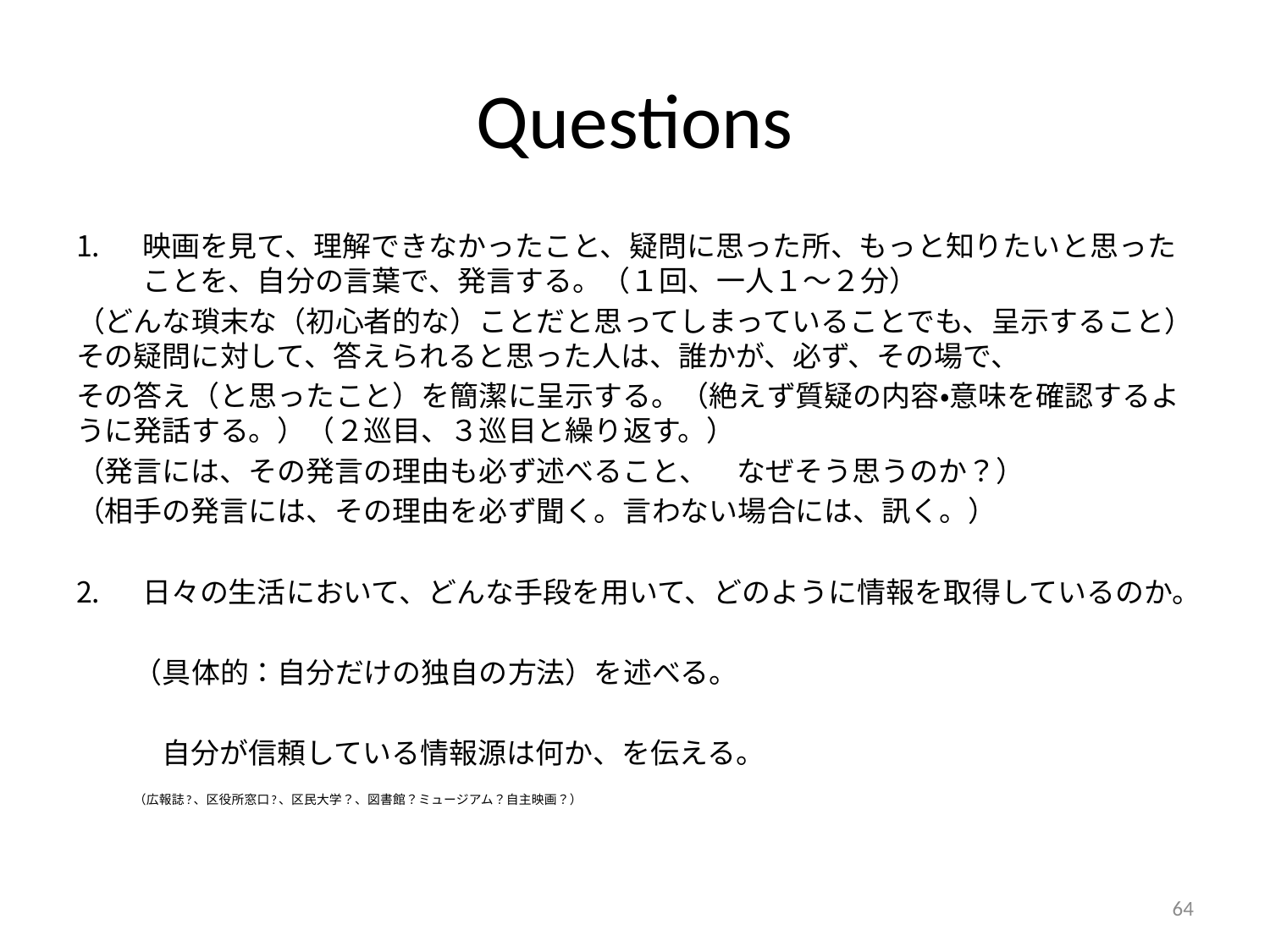

# Questions
映画を見て、理解できなかったこと、疑問に思った所、もっと知りたいと思ったことを、自分の言葉で、発言する。（１回、一人１〜２分）
（どんな瑣末な（初心者的な）ことだと思ってしまっていることでも、呈示すること）その疑問に対して、答えられると思った人は、誰かが、必ず、その場で、
その答え（と思ったこと）を簡潔に呈示する。（絶えず質疑の内容・意味を確認するように発話する。）（２巡目、３巡目と繰り返す。）
（発言には、その発言の理由も必ず述べること、　なぜそう思うのか？）
（相手の発言には、その理由を必ず聞く。言わない場合には、訊く。）

日々の生活において、どんな手段を用いて、どのように情報を取得しているのか。

　　（具体的：自分だけの独自の方法）を述べる。

　　　自分が信頼している情報源は何か、を伝える。
　　（広報誌?、区役所窓口?、区民大学？、図書館？ミュージアム？自主映画？）
64